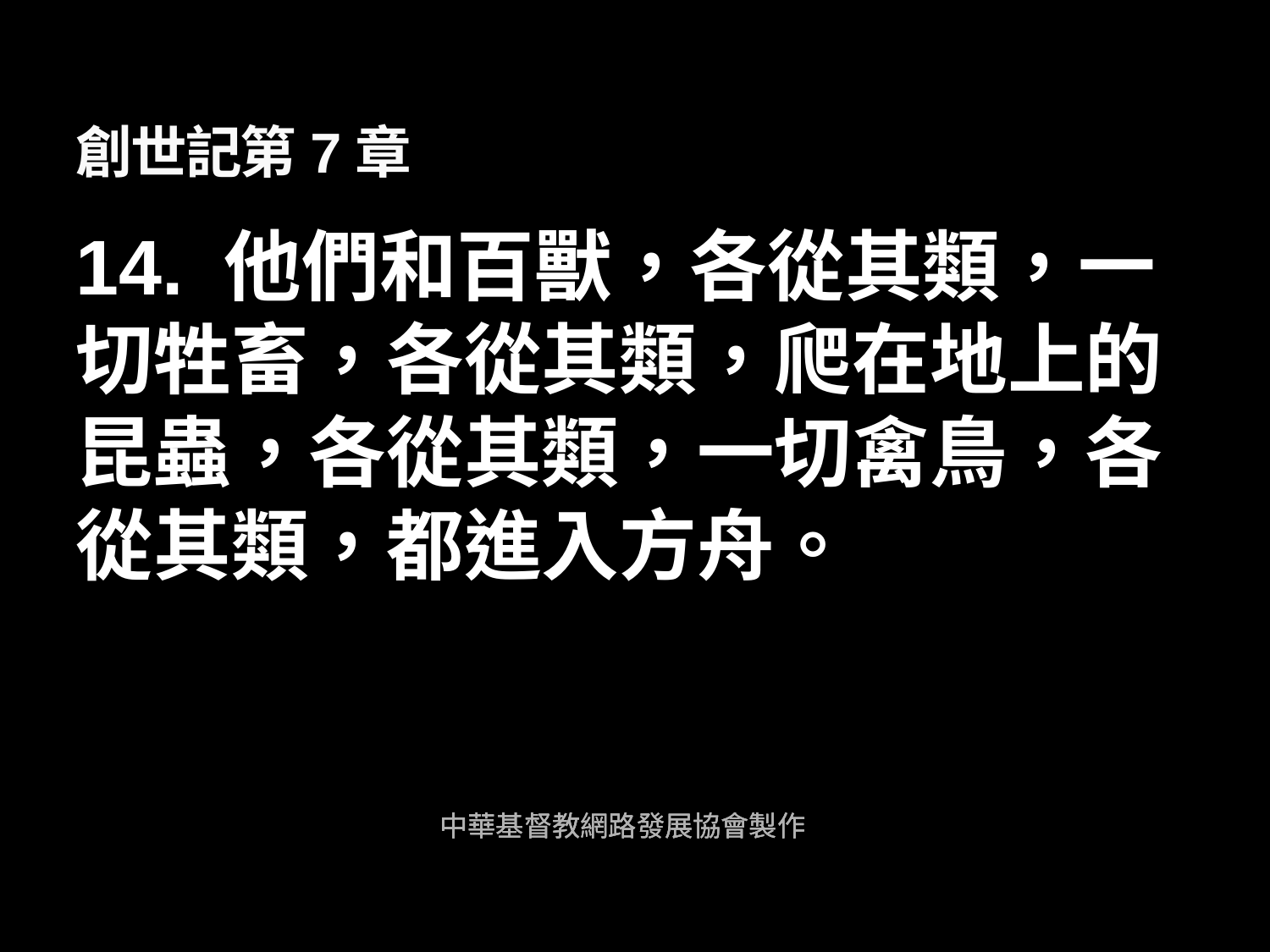

# 創世記第7章
14. 他們和百獸，各從其類，一切牲畜，各從其類，爬在地上的昆蟲，各從其類，一切禽鳥，各從其類，都進入方舟。